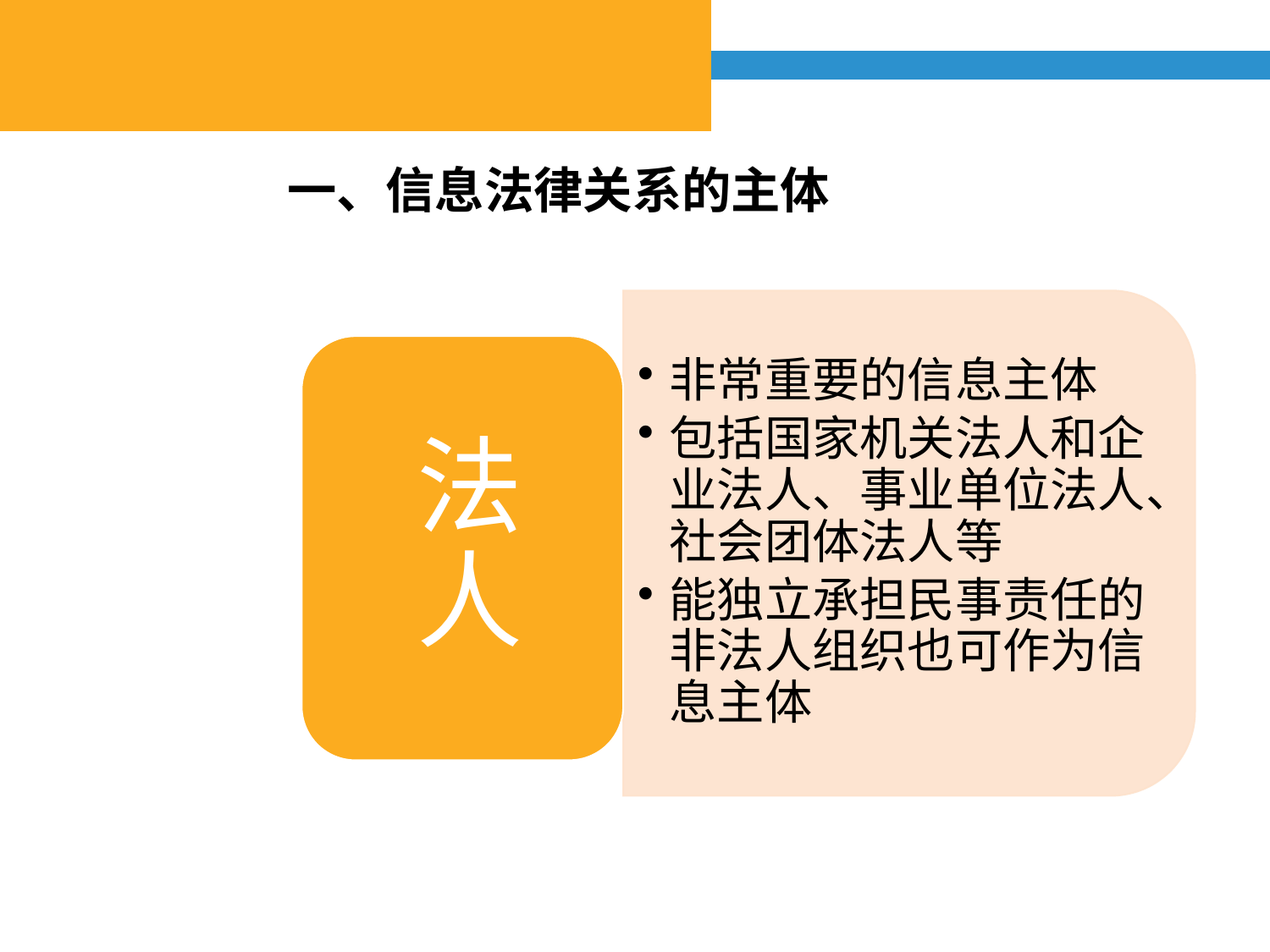

一、信息法律关系的主体

非常重要的信息主体
包括国家机关法人和企业法人、事业单位法人、社会团体法人等
能独立承担民事责任的非法人组织也可作为信息主体
法人